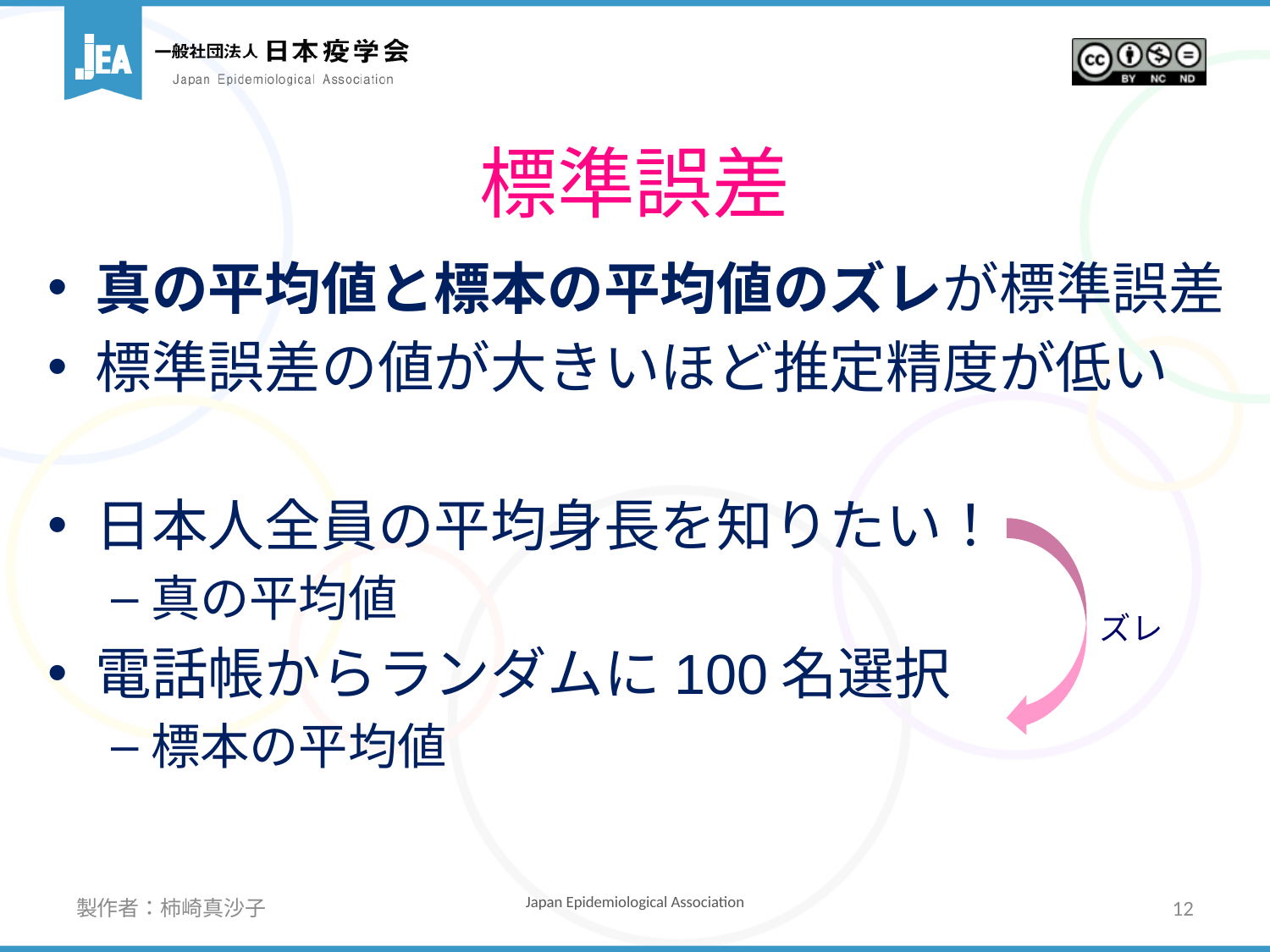

# 標準誤差
真の平均値と標本の平均値のズレが標準誤差
標準誤差の値が大きいほど推定精度が低い

日本人全員の平均身長を知りたい！
真の平均値
電話帳からランダムに100名選択
標本の平均値

ズレ
製作者：柿崎真沙子
12